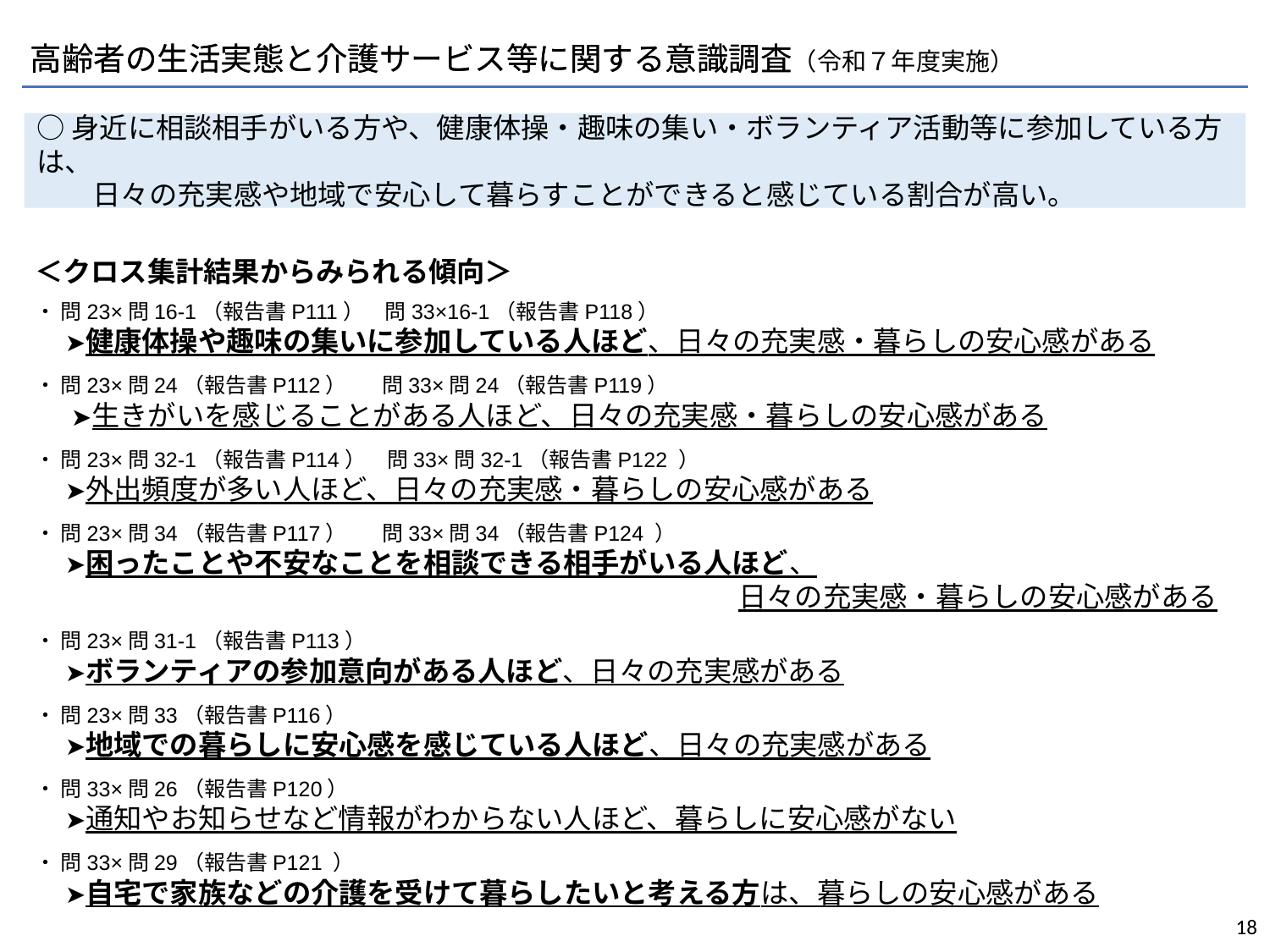

高齢者の生活実態と介護サービス等に関する意識調査
高齢者の生活実態と介護サービス等に関する意識調査（令和７年度実施）
○身近に相談相手がいる方や、健康体操・趣味の集い・ボランティア活動等に参加している方は、
　　日々の充実感や地域で安心して暮らすことができると感じている割合が高い。

＜クロス集計結果からみられる傾向＞

・ 問23×問16-1（報告書P111）　問33×16-1（報告書P118）
　 ➤健康体操や趣味の集いに参加している人ほど、日々の充実感・暮らしの安心感がある

・ 問23×問24（報告書P112）　   問33×問24（報告書P119）
 　➤生きがいを感じることがある人ほど、日々の充実感・暮らしの安心感がある

・ 問23×問32-1（報告書P114）　問33×問32-1（報告書P122 ）
　 ➤外出頻度が多い人ほど、日々の充実感・暮らしの安心感がある

・ 問23×問34（報告書P117）　   問33×問34（報告書P124 ）
　 ➤困ったことや不安なことを相談できる相手がいる人ほど、
　　　　　　　　　　　　　　　　　　　　　　　　　日々の充実感・暮らしの安心感がある

・ 問23×問31-1（報告書P113）
　 ➤ボランティアの参加意向がある人ほど、日々の充実感がある

・ 問23×問33（報告書P116）
　 ➤地域での暮らしに安心感を感じている人ほど、日々の充実感がある

・ 問33×問26（報告書P120）
　 ➤通知やお知らせなど情報がわからない人ほど、暮らしに安心感がない

・ 問33×問29（報告書P121 ）
　 ➤自宅で家族などの介護を受けて暮らしたいと考える方は、暮らしの安心感がある
18